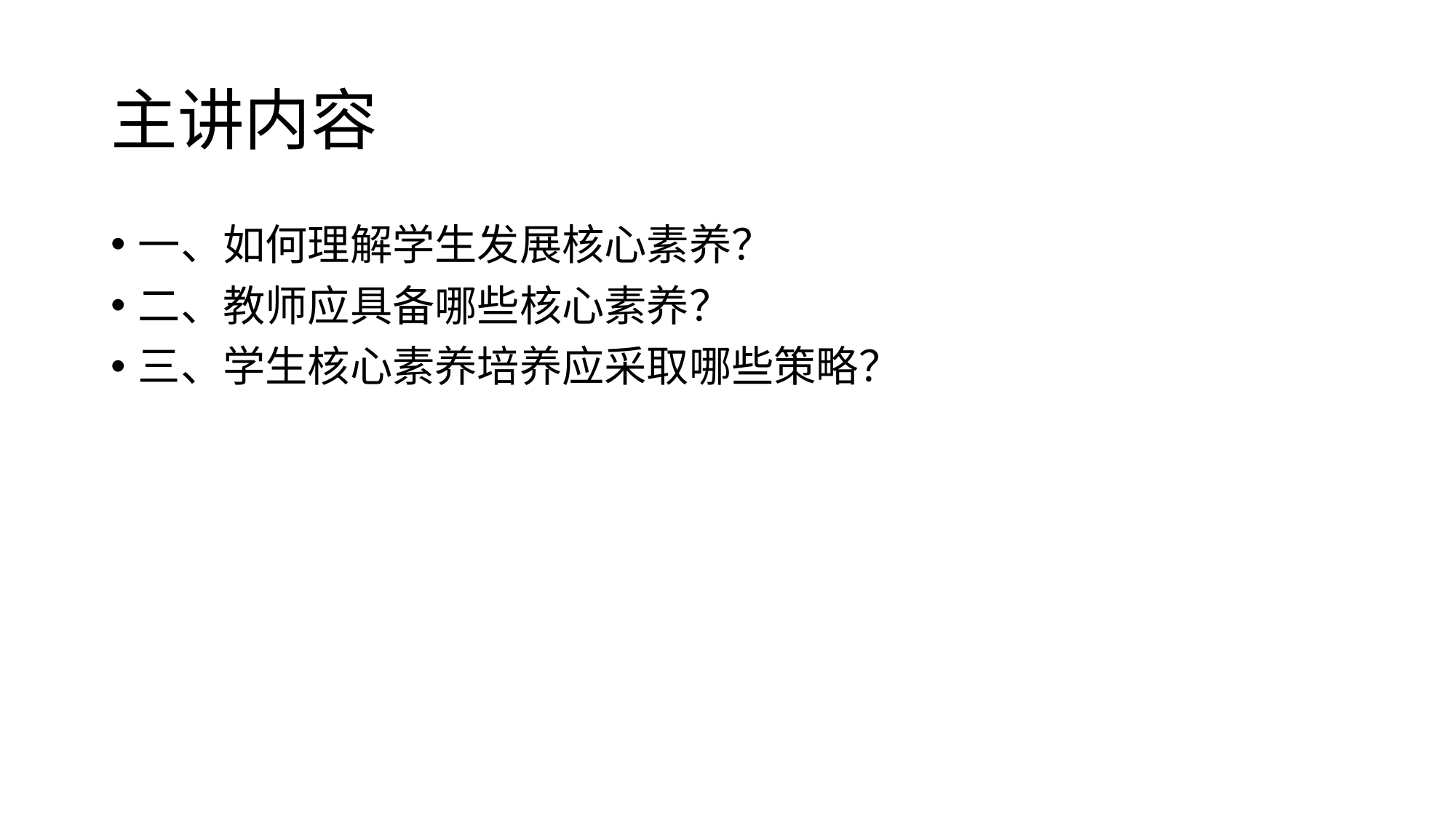

# 主讲内容
一、如何理解学生发展核心素养？
二、教师应具备哪些核心素养？
三、学生核心素养培养应采取哪些策略？